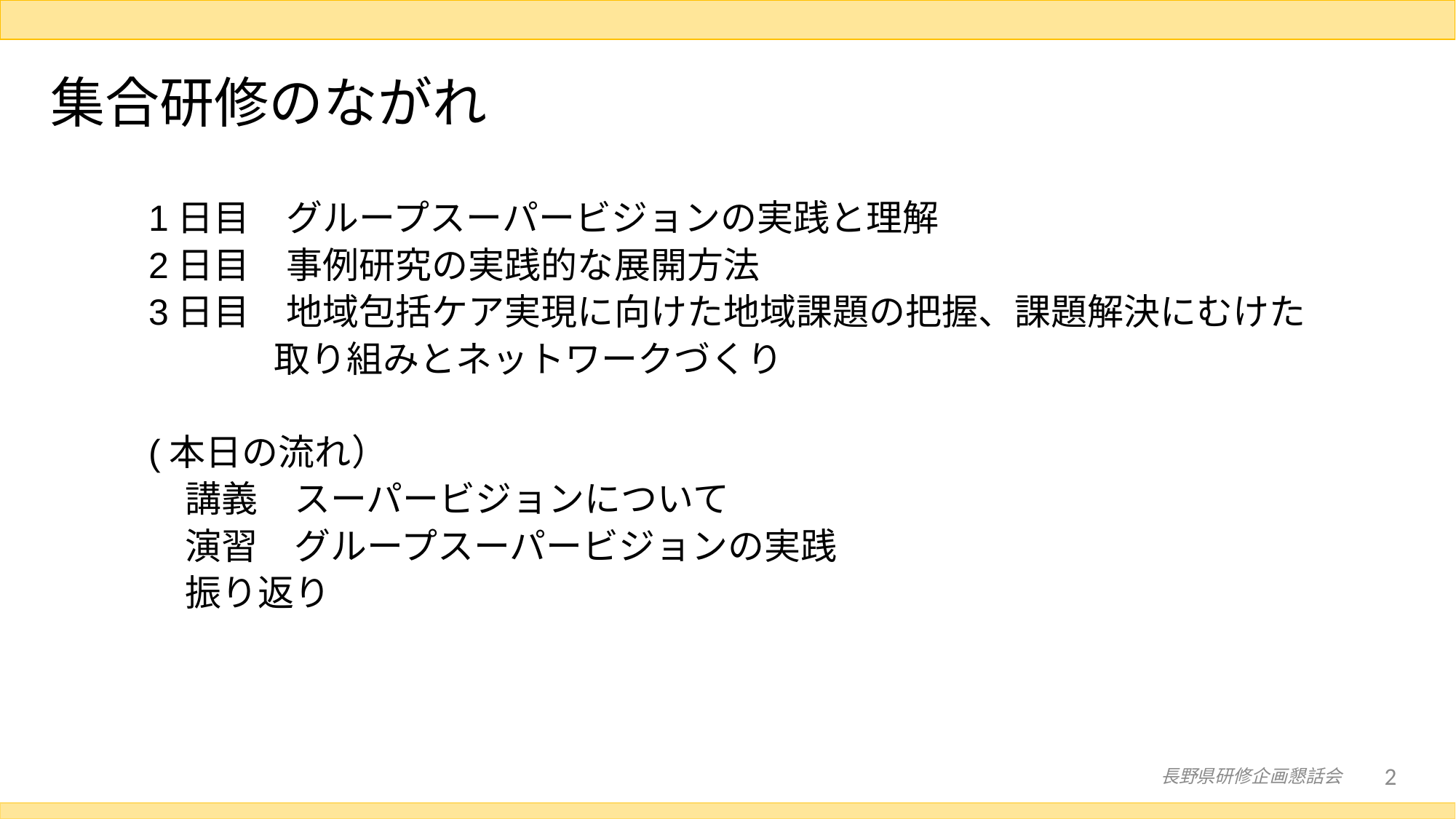

# 集合研修のながれ
1日目　グループスーパービジョンの実践と理解
2日目　事例研究の実践的な展開方法
3日目　地域包括ケア実現に向けた地域課題の把握、課題解決にむけた
　　　  取り組みとネットワークづくり

(本日の流れ）
　講義　スーパービジョンについて
　演習　グループスーパービジョンの実践
　振り返り

長野県研修企画懇話会
2